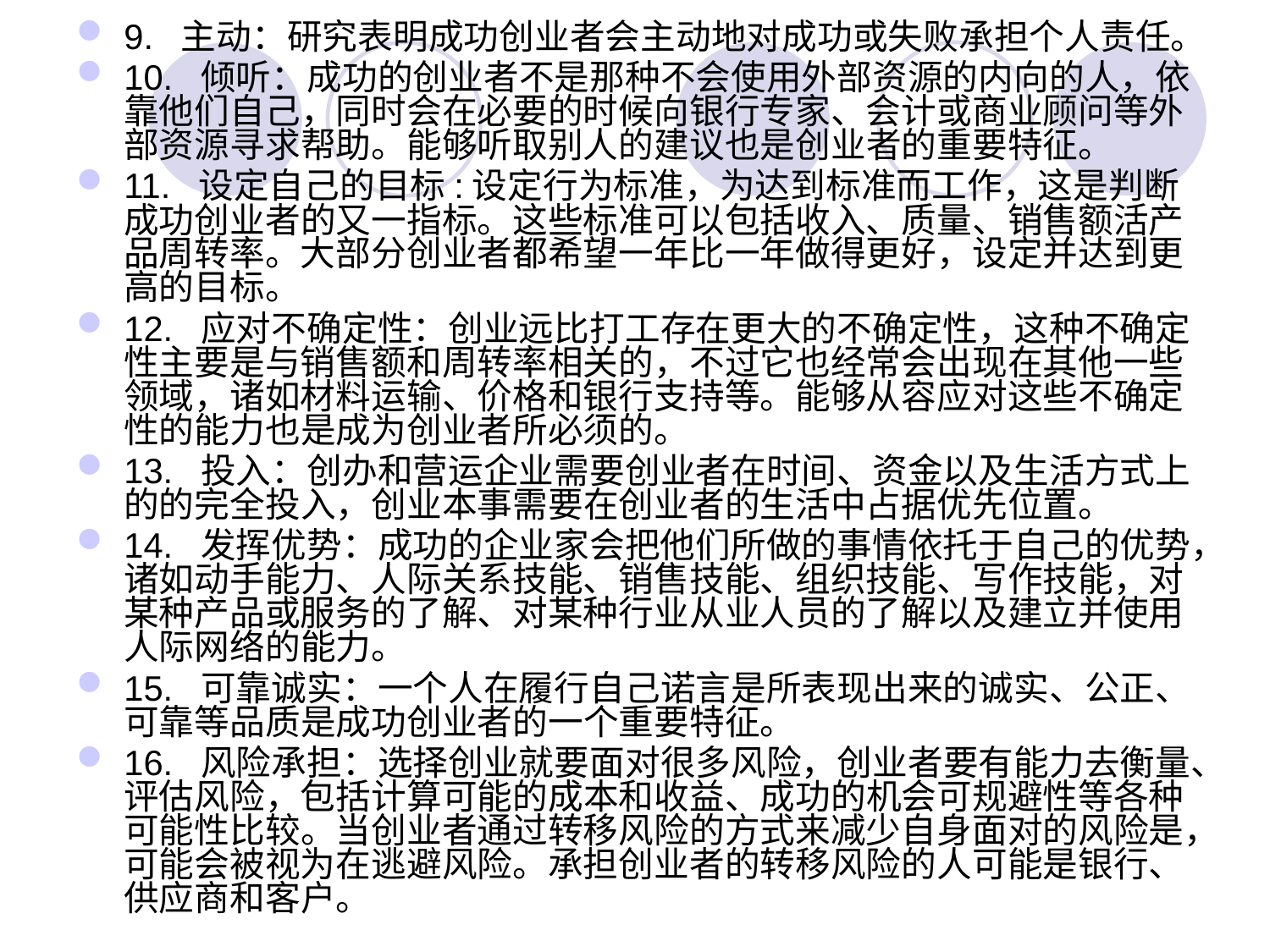

9.  主动：研究表明成功创业者会主动地对成功或失败承担个人责任。
10.  倾听：成功的创业者不是那种不会使用外部资源的内向的人，依靠他们自己，同时会在必要的时候向银行专家、会计或商业顾问等外部资源寻求帮助。能够听取别人的建议也是创业者的重要特征。
11.  设定自己的目标:设定行为标准，为达到标准而工作，这是判断成功创业者的又一指标。这些标准可以包括收入、质量、销售额活产品周转率。大部分创业者都希望一年比一年做得更好，设定并达到更高的目标。
12.  应对不确定性：创业远比打工存在更大的不确定性，这种不确定性主要是与销售额和周转率相关的，不过它也经常会出现在其他一些领域，诸如材料运输、价格和银行支持等。能够从容应对这些不确定性的能力也是成为创业者所必须的。
13.  投入：创办和营运企业需要创业者在时间、资金以及生活方式上的的完全投入，创业本事需要在创业者的生活中占据优先位置。
14.  发挥优势：成功的企业家会把他们所做的事情依托于自己的优势，诸如动手能力、人际关系技能、销售技能、组织技能、写作技能，对某种产品或服务的了解、对某种行业从业人员的了解以及建立并使用人际网络的能力。
15.  可靠诚实：一个人在履行自己诺言是所表现出来的诚实、公正、可靠等品质是成功创业者的一个重要特征。
16.  风险承担：选择创业就要面对很多风险，创业者要有能力去衡量、评估风险，包括计算可能的成本和收益、成功的机会可规避性等各种可能性比较。当创业者通过转移风险的方式来减少自身面对的风险是，可能会被视为在逃避风险。承担创业者的转移风险的人可能是银行、供应商和客户。